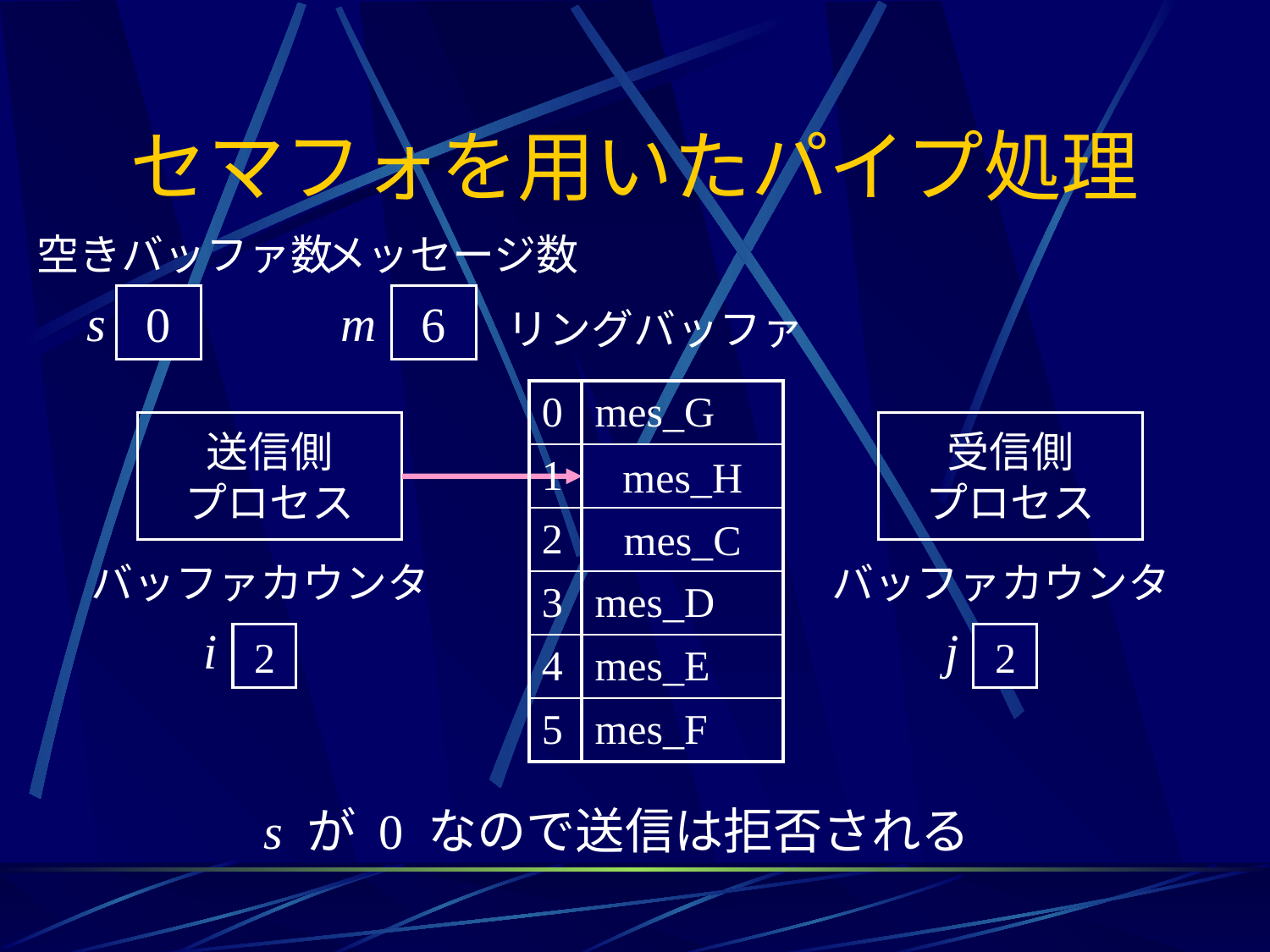

# セマフォを用いたパイプ処理
空きバッファ数
メッセージ数
s
1
0
m
5
6
リングバッファ
| 0 | mes\_G |
| --- | --- |
| 1 |  |
| 2 |  |
| 3 | mes\_D |
| 4 | mes\_E |
| 5 | mes\_F |
送信側
プロセス
受信側
プロセス
mes_H

mes_B
mes_C
バッファカウンタ
バッファカウンタ
i
j
1
2
2
s が 0 なので送信は拒否される